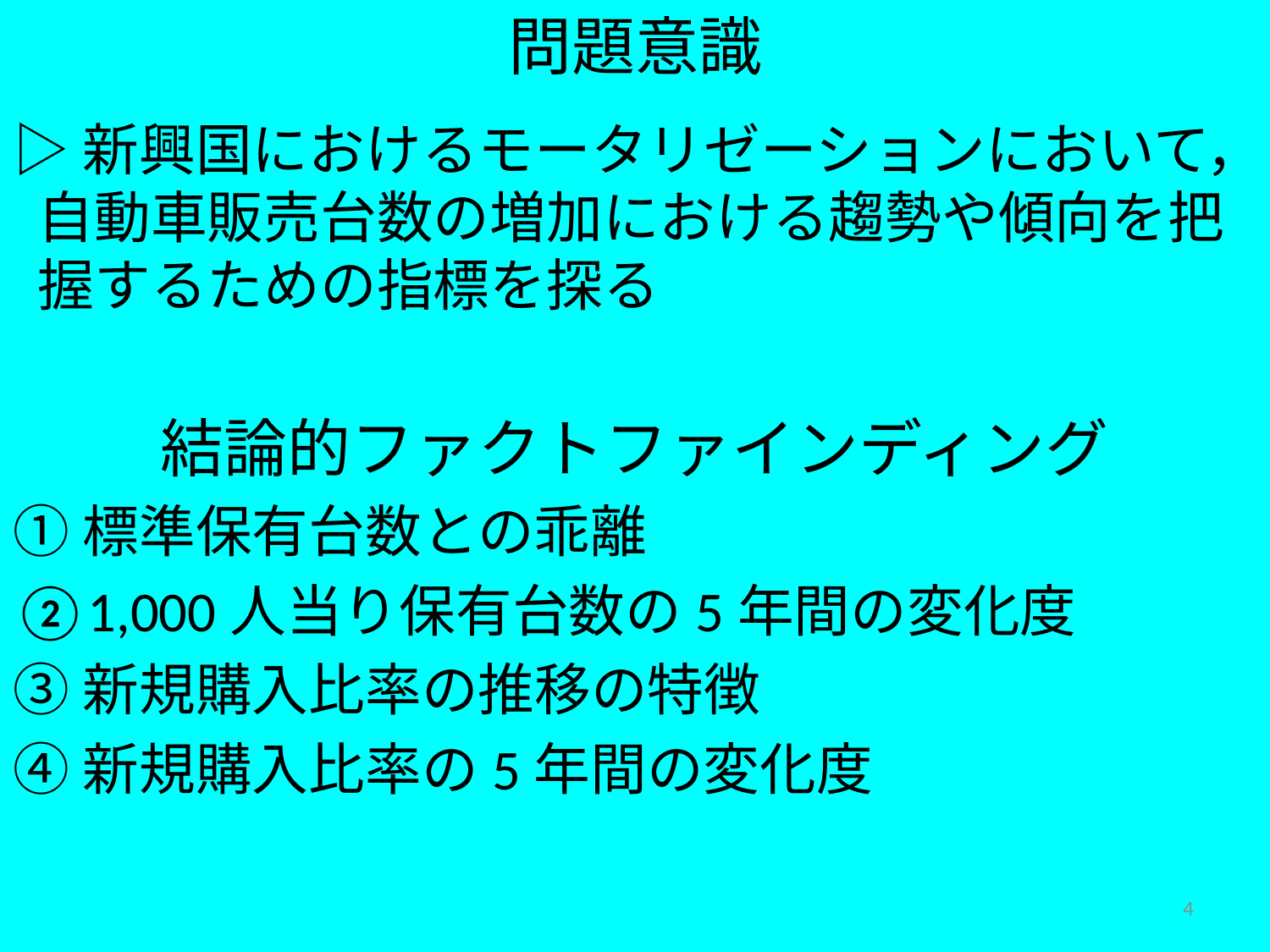

問題意識

▷新興国におけるモータリゼーションにおいて，自動車販売台数の増加における趨勢や傾向を把握するための指標を探る

結論的ファクトファインディング
①標準保有台数との乖離
②1,000人当り保有台数の5年間の変化度
③新規購入比率の推移の特徴
④新規購入比率の5年間の変化度
4